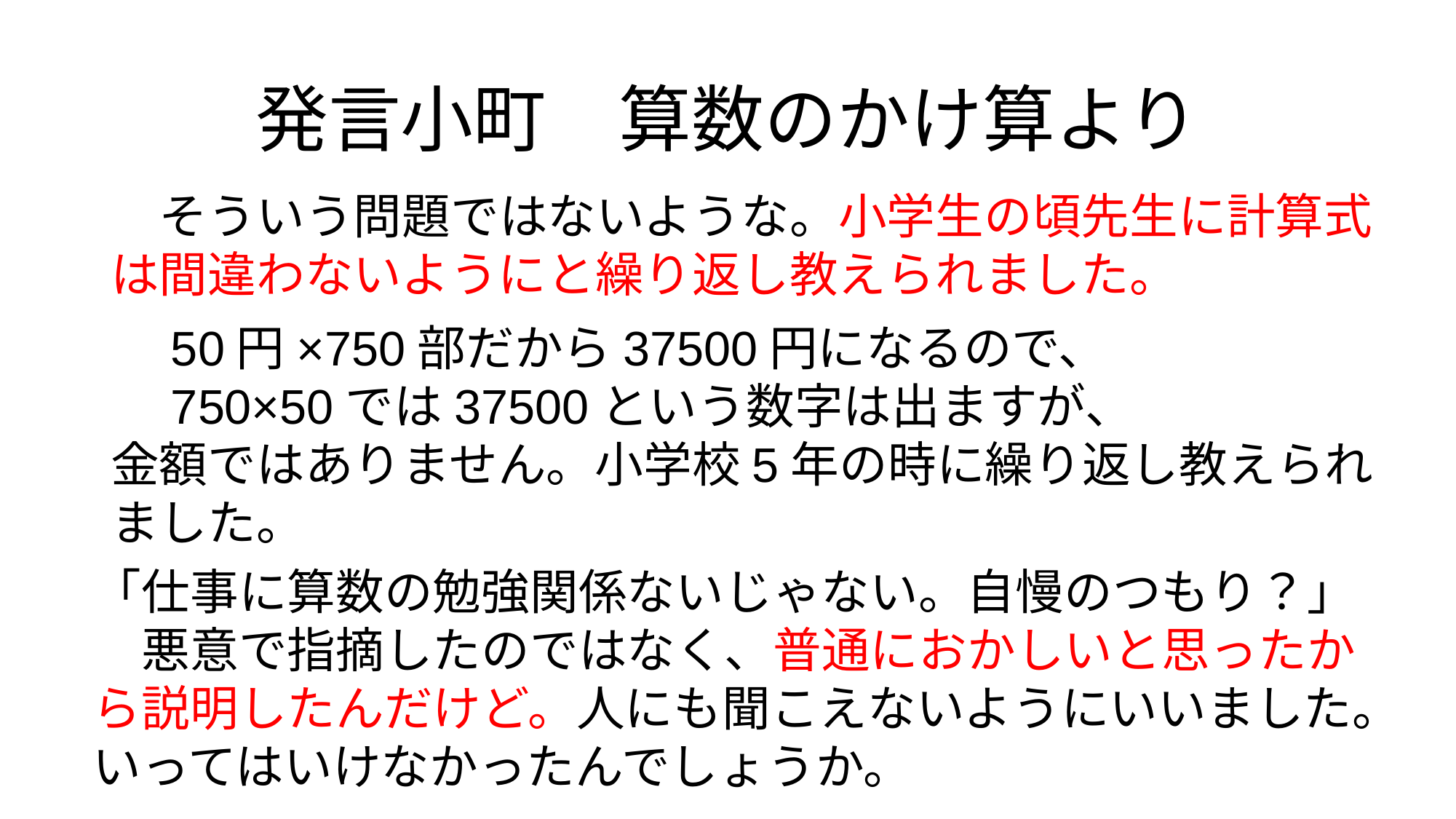

# 発言小町　算数のかけ算より
　そういう問題ではないような。小学生の頃先生に計算式は間違わないようにと繰り返し教えられました。
　50円×750部だから37500円になるので、
　750×50では37500という数字は出ますが、
金額ではありません。小学校5年の時に繰り返し教えられました。
「仕事に算数の勉強関係ないじゃない。自慢のつもり？」
　悪意で指摘したのではなく、普通におかしいと思ったから説明したんだけど。人にも聞こえないようにいいました。いってはいけなかったんでしょうか。